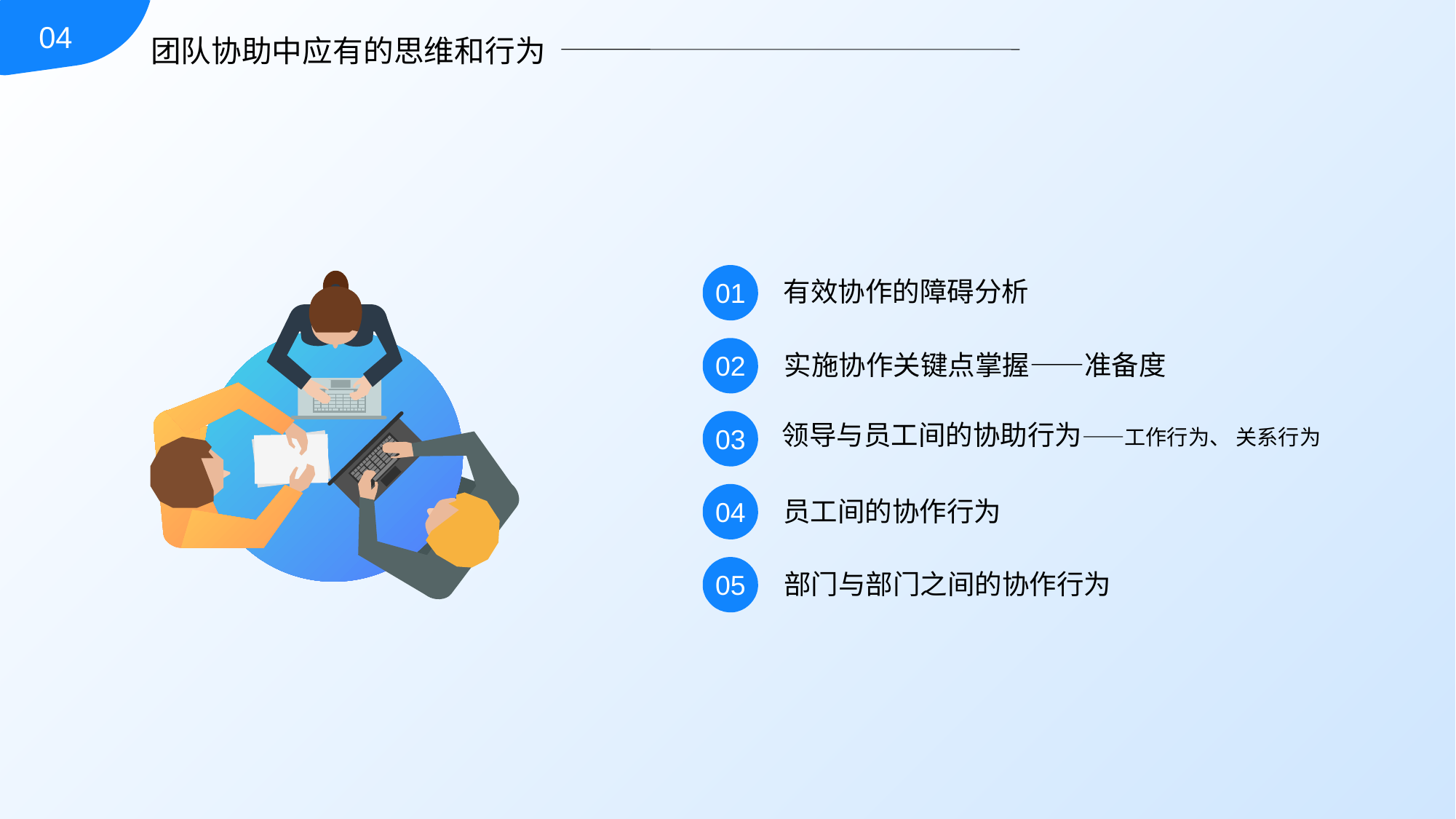

04
团队协助中应有的思维和行为

01

02

03

04

05
有效协作的障碍分析

实施协作关键点掌握——准备度
领导与员工间的协助行为——工作行为、 关系行为
员工间的协作行为
部门与部门之间的协作行为